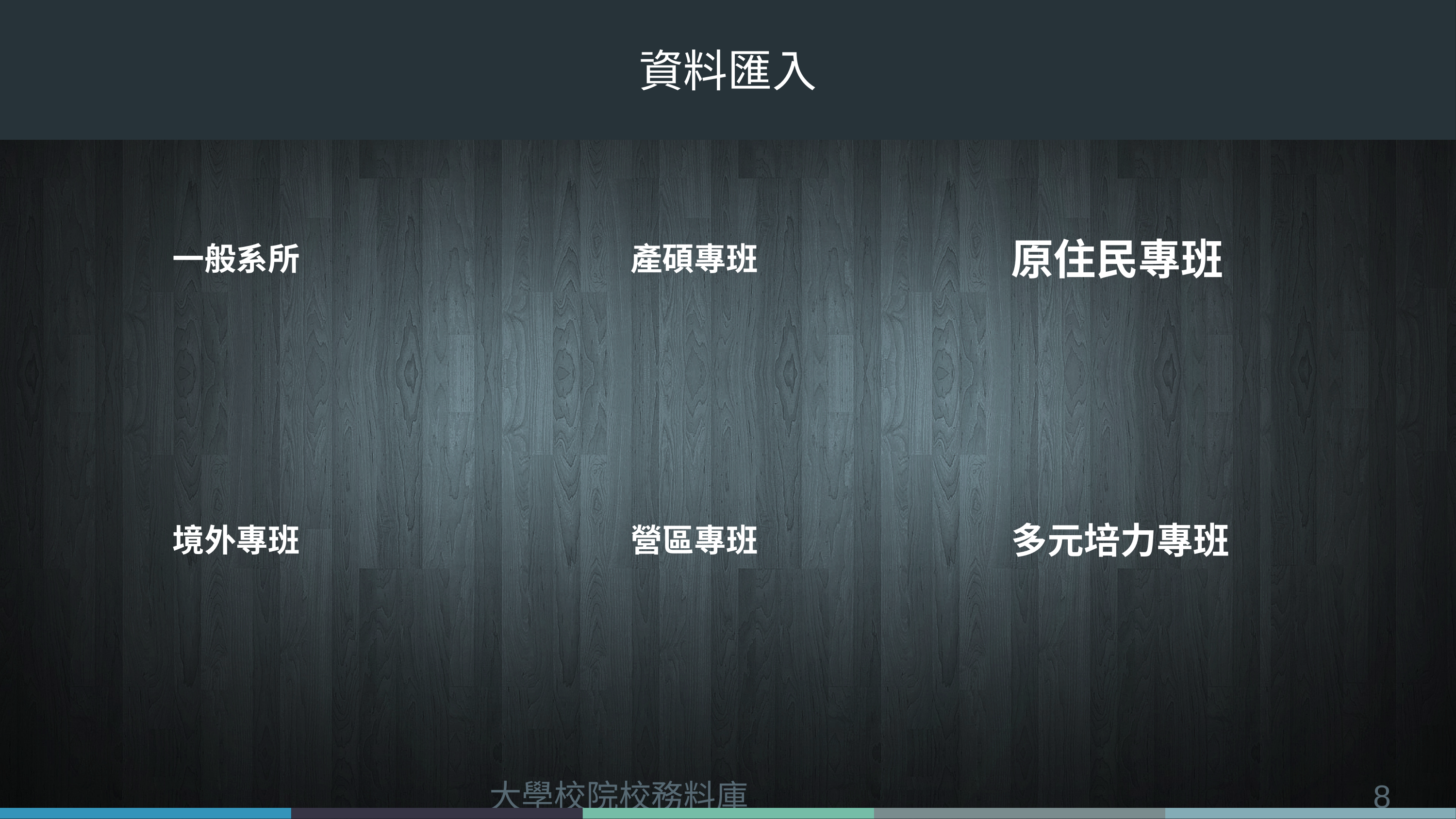

# 資料匯入
一般系所
產碩專班
原住民專班

境外專班
營區專班
多元培力專班

大學校院校務料庫
8